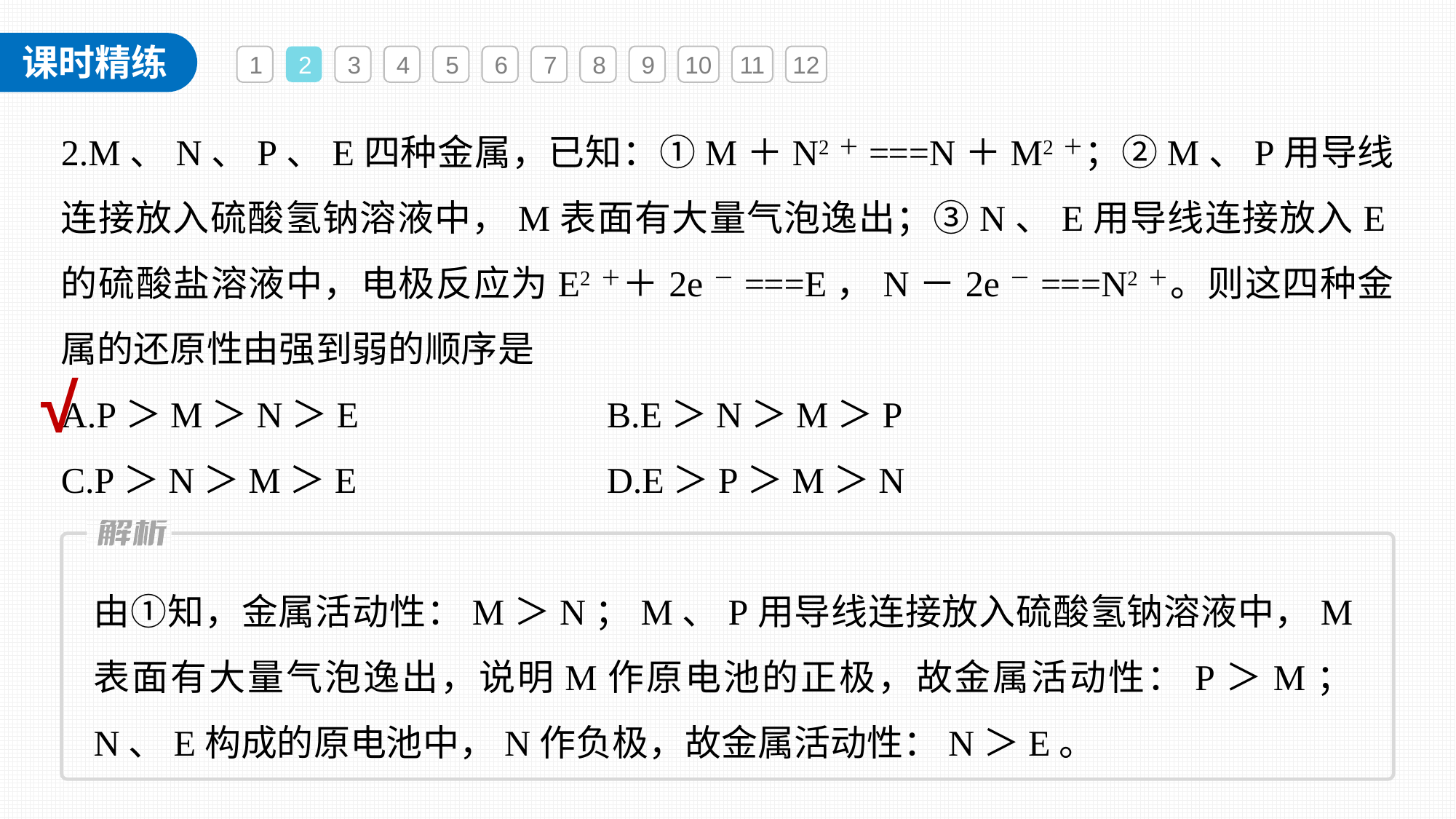

1
2
3
4
5
6
7
8
9
10
11
12
2.M、N、P、E四种金属，已知：①M＋N2＋===N＋M2＋；②M、P用导线连接放入硫酸氢钠溶液中，M表面有大量气泡逸出；③N、E用导线连接放入E的硫酸盐溶液中，电极反应为E2＋＋2e－===E，N－2e－===N2＋。则这四种金属的还原性由强到弱的顺序是
A.P＞M＞N＞E  			B.E＞N＞M＞P
C.P＞N＞M＞E  			D.E＞P＞M＞N
√

由①知，金属活动性：M＞N；M、P用导线连接放入硫酸氢钠溶液中，M表面有大量气泡逸出，说明M作原电池的正极，故金属活动性：P＞M；N、E构成的原电池中，N作负极，故金属活动性：N＞E。